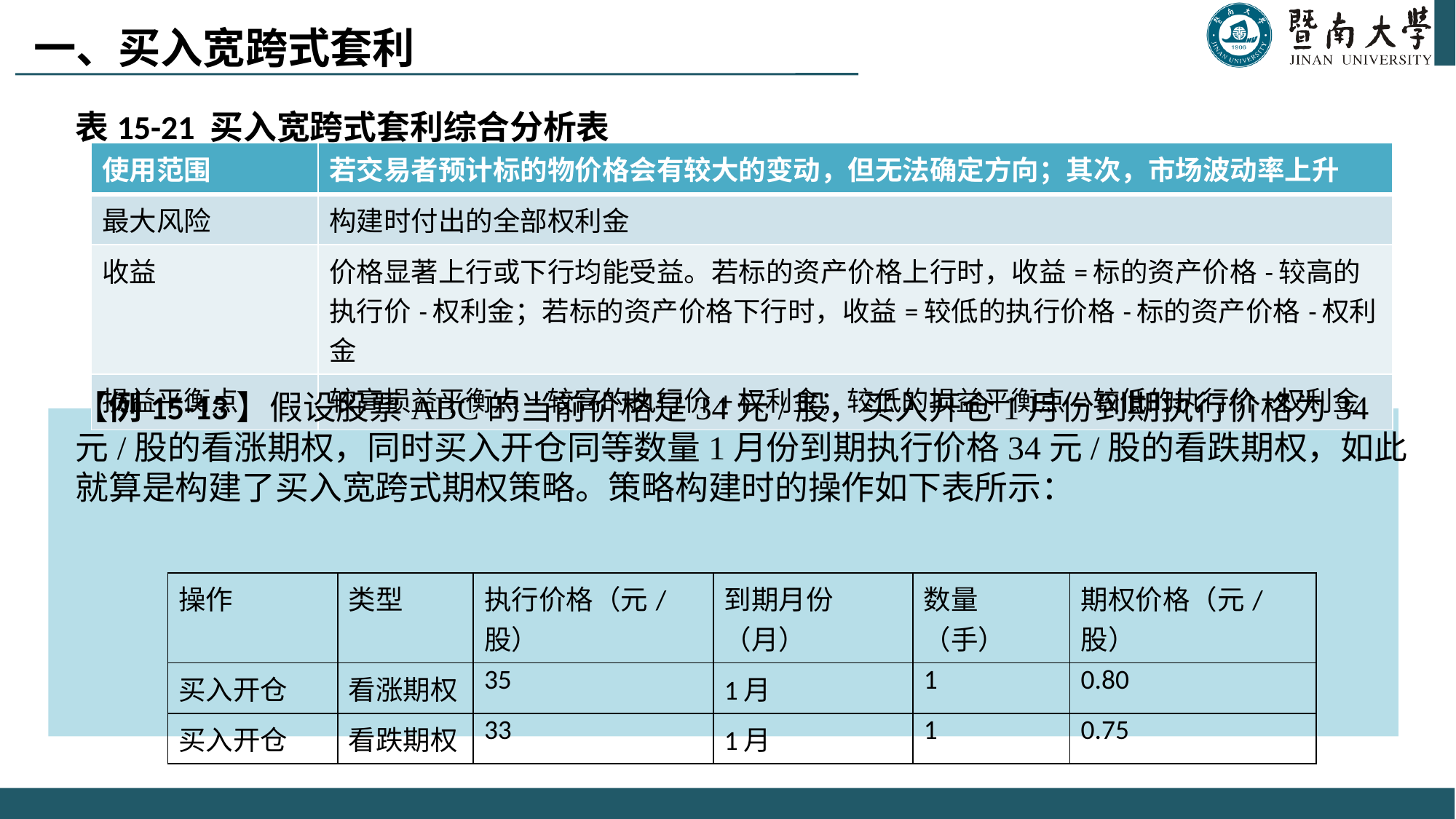

# 一、买入宽跨式套利
| 使用范围 | 若交易者预计标的物价格会有较大的变动，但无法确定方向；其次，市场波动率上升 |
| --- | --- |
| 最大风险 | 构建时付出的全部权利金 |
| 收益 | 价格显著上行或下行均能受益。若标的资产价格上行时，收益=标的资产价格-较高的执行价-权利金；若标的资产价格下行时，收益=较低的执行价格-标的资产价格-权利金 |
| 损益平衡点 | 较高损益平衡点=较高的执行价+权利金；较低的损益平衡点=较低的执行价-权利金 |
表15-21 买入宽跨式套利综合分析表

【例15-13】假设股票ABC的当前价格是34元/股，买入开仓1月份到期执行价格为34元/股的看涨期权，同时买入开仓同等数量1月份到期执行价格34元/股的看跌期权，如此就算是构建了买入宽跨式期权策略。策略构建时的操作如下表所示：

| 操作 | 类型 | 执行价格（元/股） | 到期月份（月） | 数量（手） | 期权价格（元/股） |
| --- | --- | --- | --- | --- | --- |
| 买入开仓 | 看涨期权 | 35 | 1月 | 1 | 0.80 |
| 买入开仓 | 看跌期权 | 33 | 1月 | 1 | 0.75 |